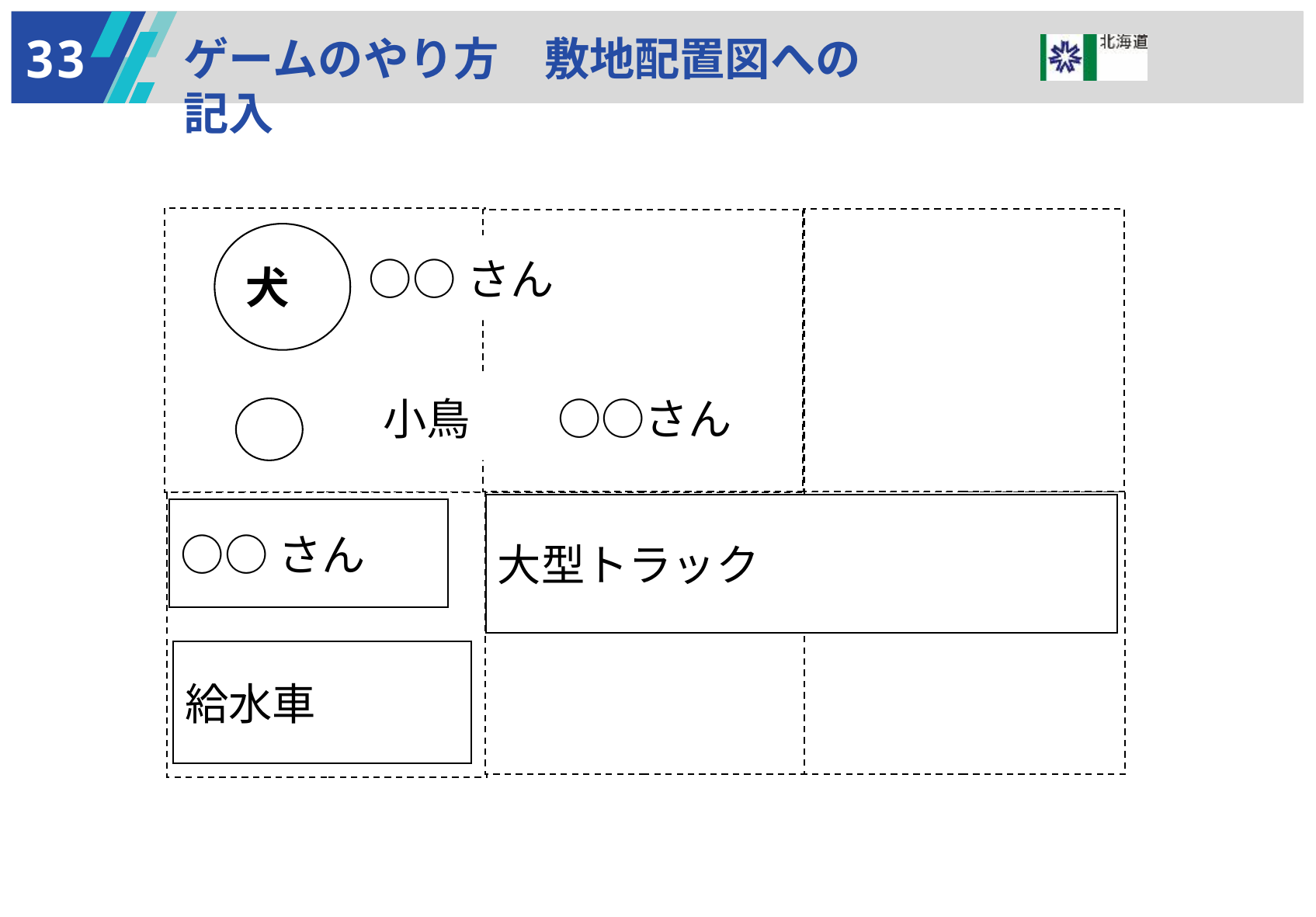

33
ゲームのやり方　敷地配置図への記入

犬
○○さん
小鳥　　○○さん

大型トラック
○○さん
給水車